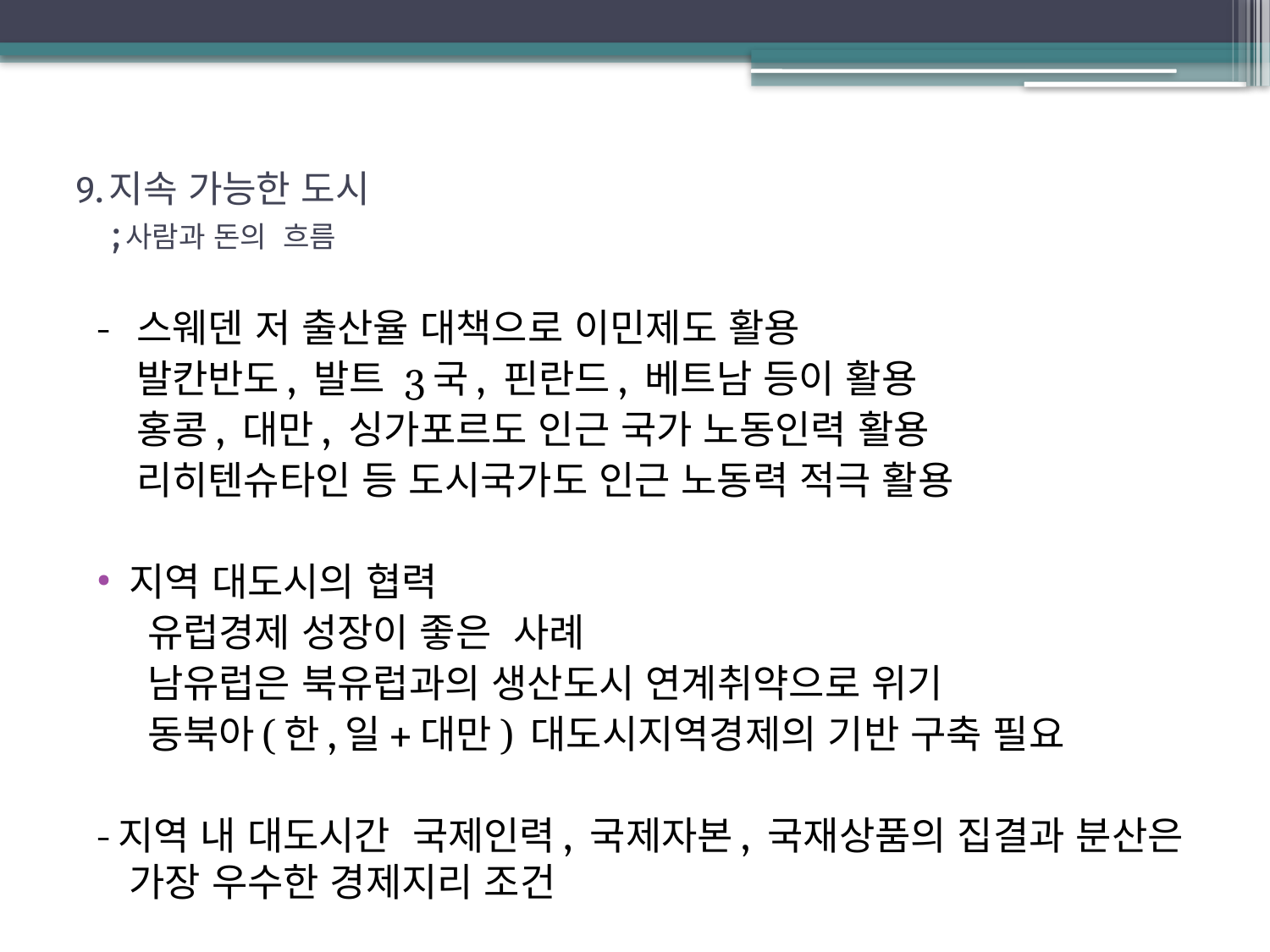

# 9.지속 가능한 도시 ;사람과 돈의  흐름
-  스웨덴 저 출산율 대책으로 이민제도 활용
   발칸반도, 발트 3국, 핀란드, 베트남 등이 활용
   홍콩, 대만, 싱가포르도 인근 국가 노동인력 활용
   리히텐슈타인 등 도시국가도 인근 노동력 적극 활용

지역 대도시의 협력
    유럽경제 성장이 좋은  사례
    남유럽은 북유럽과의 생산도시 연계취약으로 위기
    동북아(한,일+대만) 대도시지역경제의 기반 구축 필요

-지역 내 대도시간  국제인력, 국제자본, 국재상품의 집결과 분산은 가장 우수한 경제지리 조건